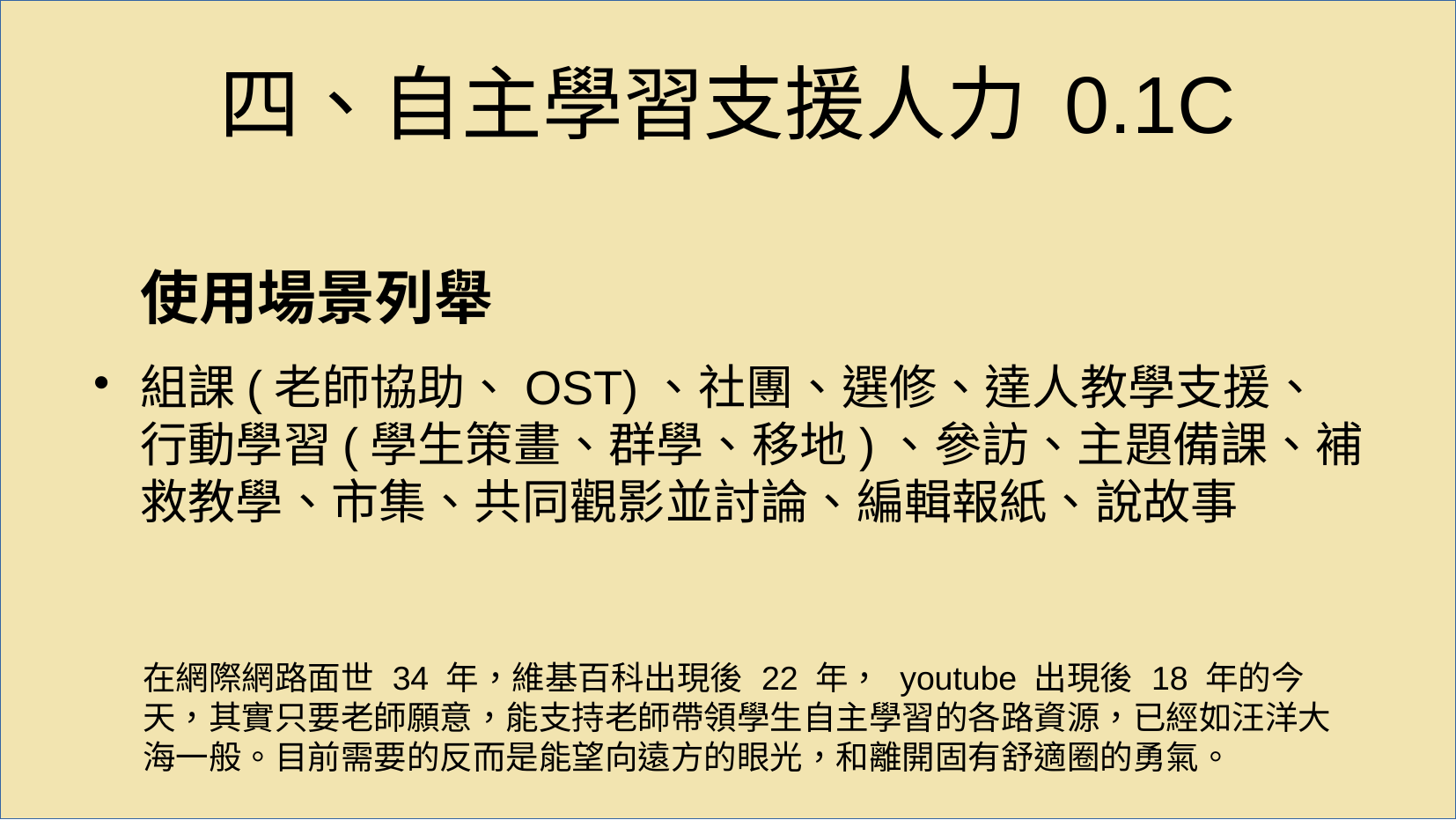

# 四、自主學習支援人力 0.1C
使用場景列舉
組課(老師協助、OST)、社團、選修、達人教學支援、
行動學習(學生策畫、群學、移地)、參訪、主題備課、補救教學、市集、共同觀影並討論、編輯報紙、說故事
在網際網路面世 34 年，維基百科出現後 22 年， youtube 出現後 18 年的今天，其實只要老師願意，能支持老師帶領學生自主學習的各路資源，已經如汪洋大海一般。目前需要的反而是能望向遠方的眼光，和離開固有舒適圈的勇氣。